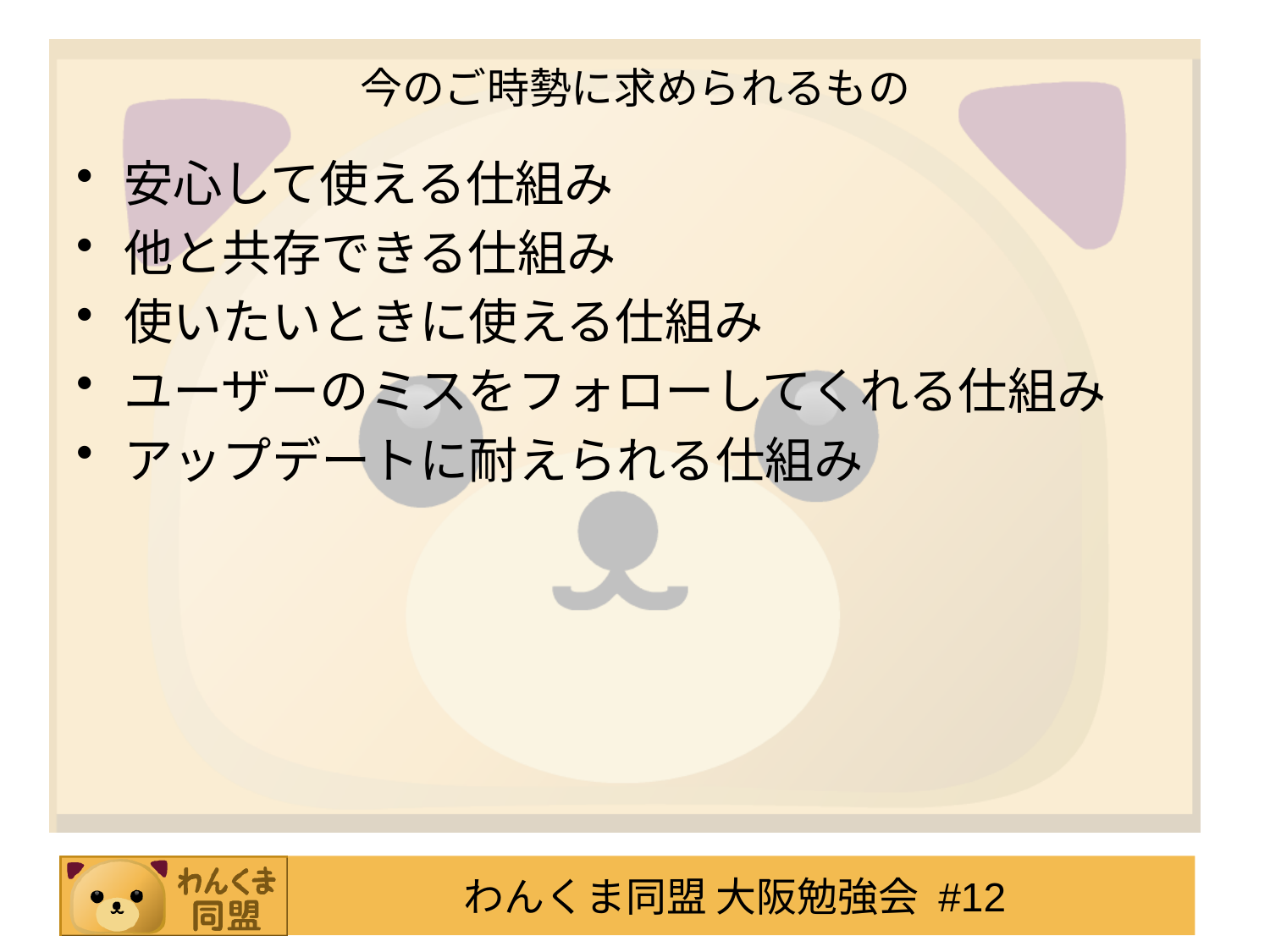

# 今のご時勢に求められるもの
安心して使える仕組み
他と共存できる仕組み
使いたいときに使える仕組み
ユーザーのミスをフォローしてくれる仕組み
アップデートに耐えられる仕組み